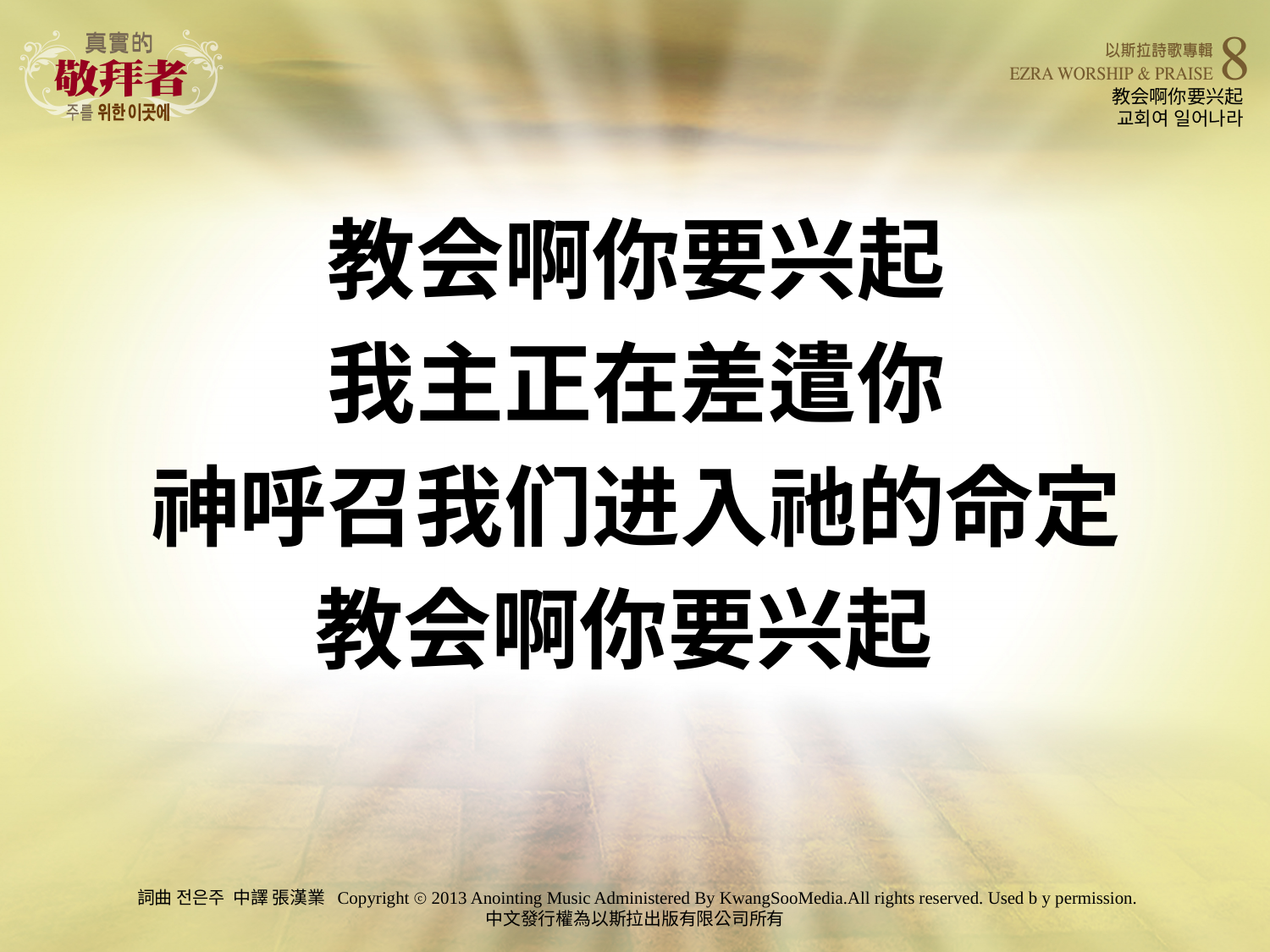

# 教会啊你要兴起 교회여 일어나라
教会啊你要兴起
我主正在差遣你
神呼召我们进入祂的命定
教会啊你要兴起
詞曲 전은주  中譯 張漢業  Copyright ⓒ 2013 Anointing Music Administered By KwangSooMedia.All rights reserved. Used b y permission.
中文發行權為以斯拉出版有限公司所有